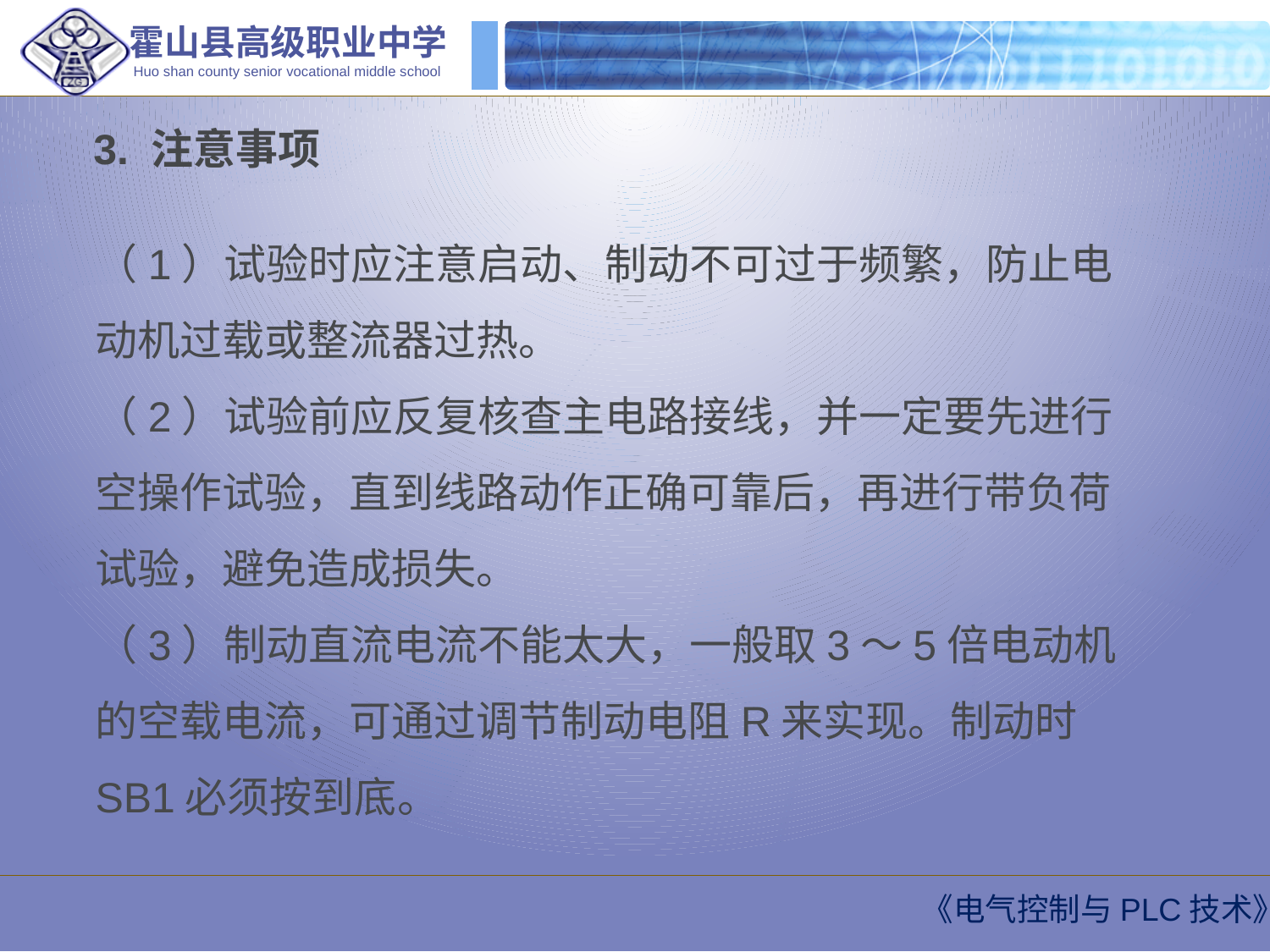

3. 注意事项
（1）试验时应注意启动、制动不可过于频繁，防止电动机过载或整流器过热。
（2）试验前应反复核查主电路接线，并一定要先进行空操作试验，直到线路动作正确可靠后，再进行带负荷试验，避免造成损失。
（3）制动直流电流不能太大，一般取3～5倍电动机的空载电流，可通过调节制动电阻R来实现。制动时SB1必须按到底。